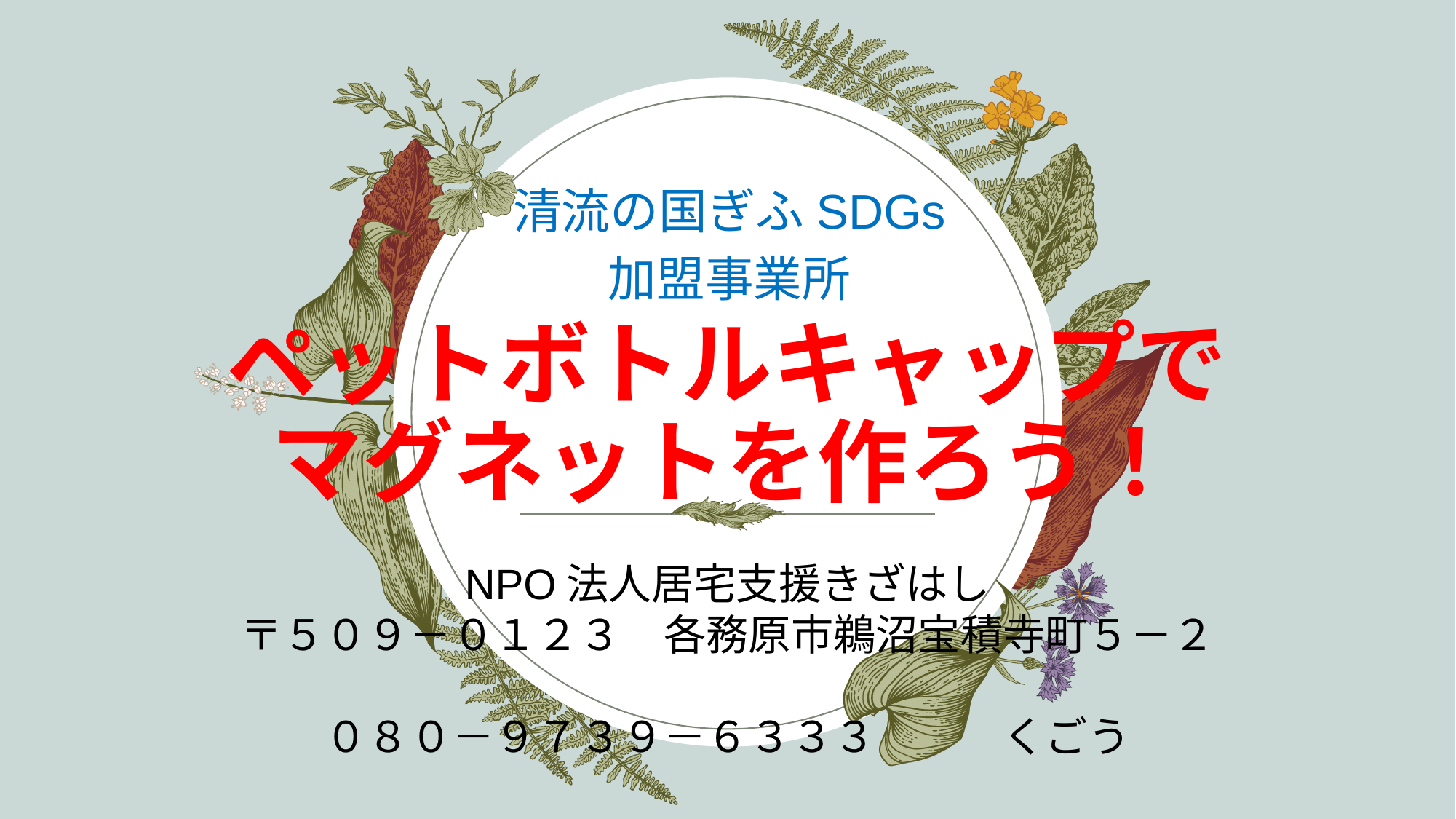

清流の国ぎふSDGs
加盟事業所​
# ペットボトルキャップで マグネットを作ろう！
NPO法人居宅支援きざはし
〒５０９－０１２３　各務原市鵜沼宝積寺町５－２

０８０－９７３９－６３３３　　　くごう